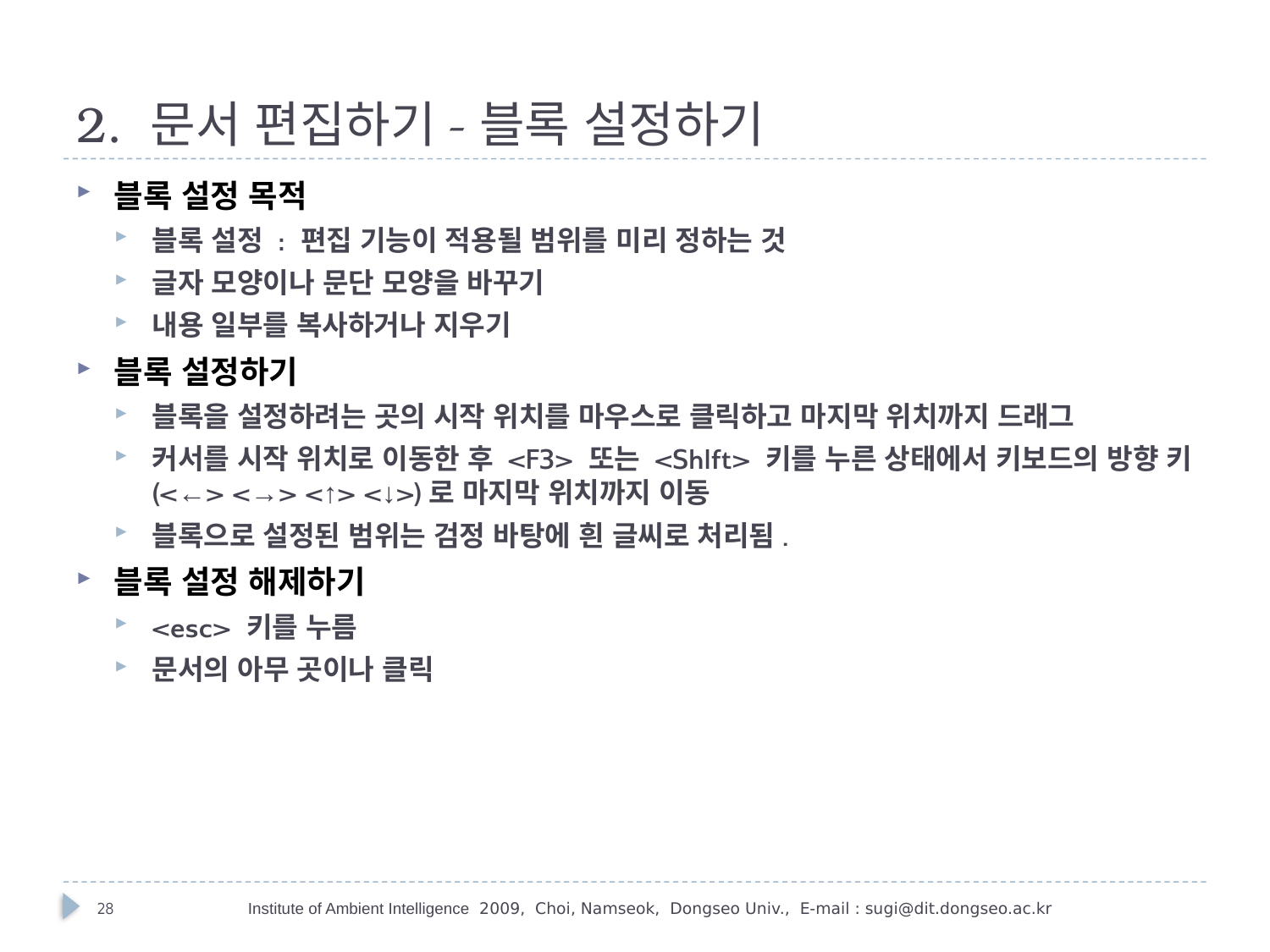

# 2. 문서 편집하기-블록 설정하기
블록 설정 목적
블록 설정 : 편집 기능이 적용될 범위를 미리 정하는 것
글자 모양이나 문단 모양을 바꾸기
내용 일부를 복사하거나 지우기
블록 설정하기
블록을 설정하려는 곳의 시작 위치를 마우스로 클릭하고 마지막 위치까지 드래그
커서를 시작 위치로 이동한 후 <F3> 또는 <Shlft> 키를 누른 상태에서 키보드의 방향 키(<←> <→> <↑> <↓>)로 마지막 위치까지 이동
블록으로 설정된 범위는 검정 바탕에 흰 글씨로 처리됨.
블록 설정 해제하기
<esc> 키를 누름
문서의 아무 곳이나 클릭